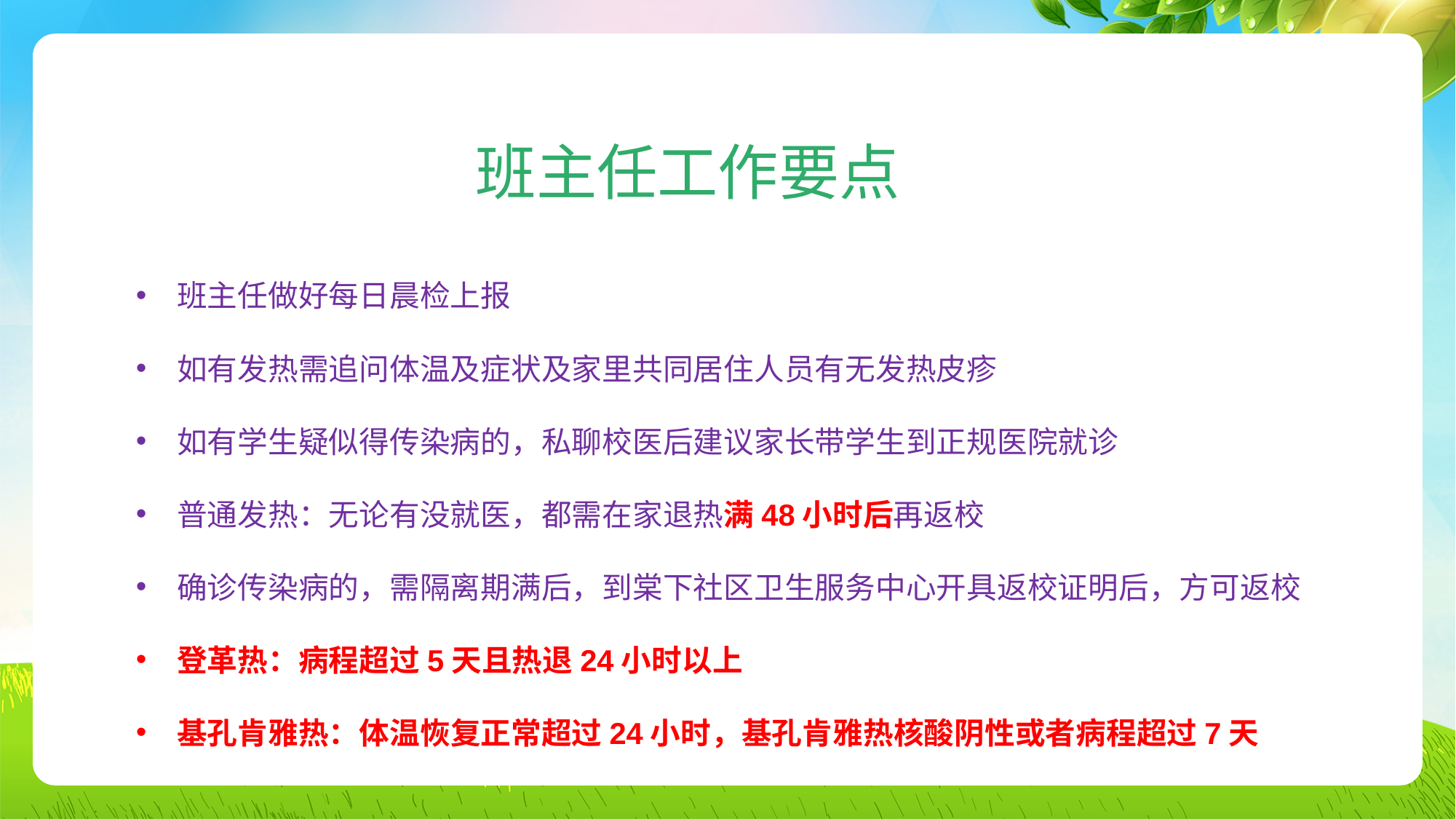

班主任工作要点
班主任做好每日晨检上报
如有发热需追问体温及症状及家里共同居住人员有无发热皮疹
如有学生疑似得传染病的，私聊校医后建议家长带学生到正规医院就诊
普通发热：无论有没就医，都需在家退热满48小时后再返校
确诊传染病的，需隔离期满后，到棠下社区卫生服务中心开具返校证明后，方可返校
登革热：病程超过5天且热退24小时以上
基孔肯雅热：体温恢复正常超过24小时，基孔肯雅热核酸阴性或者病程超过7天